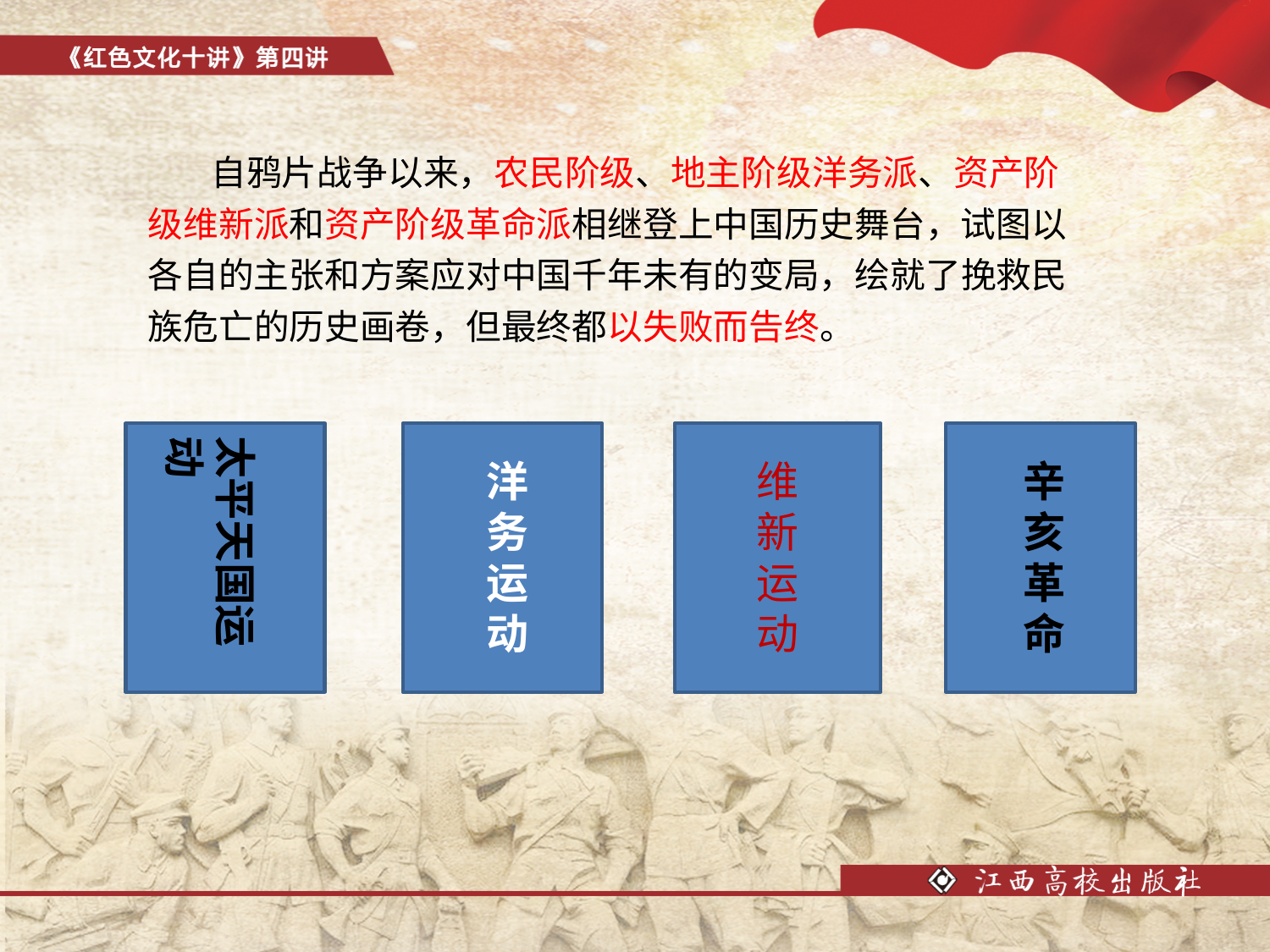

自鸦片战争以来，农民阶级、地主阶级洋务派、资产阶级维新派和资产阶级革命派相继登上中国历史舞台，试图以各自的主张和方案应对中国千年未有的变局，绘就了挽救民族危亡的历史画卷，但最终都以失败而告终。

太平天国运动

洋务运动
维新运动
辛亥革命